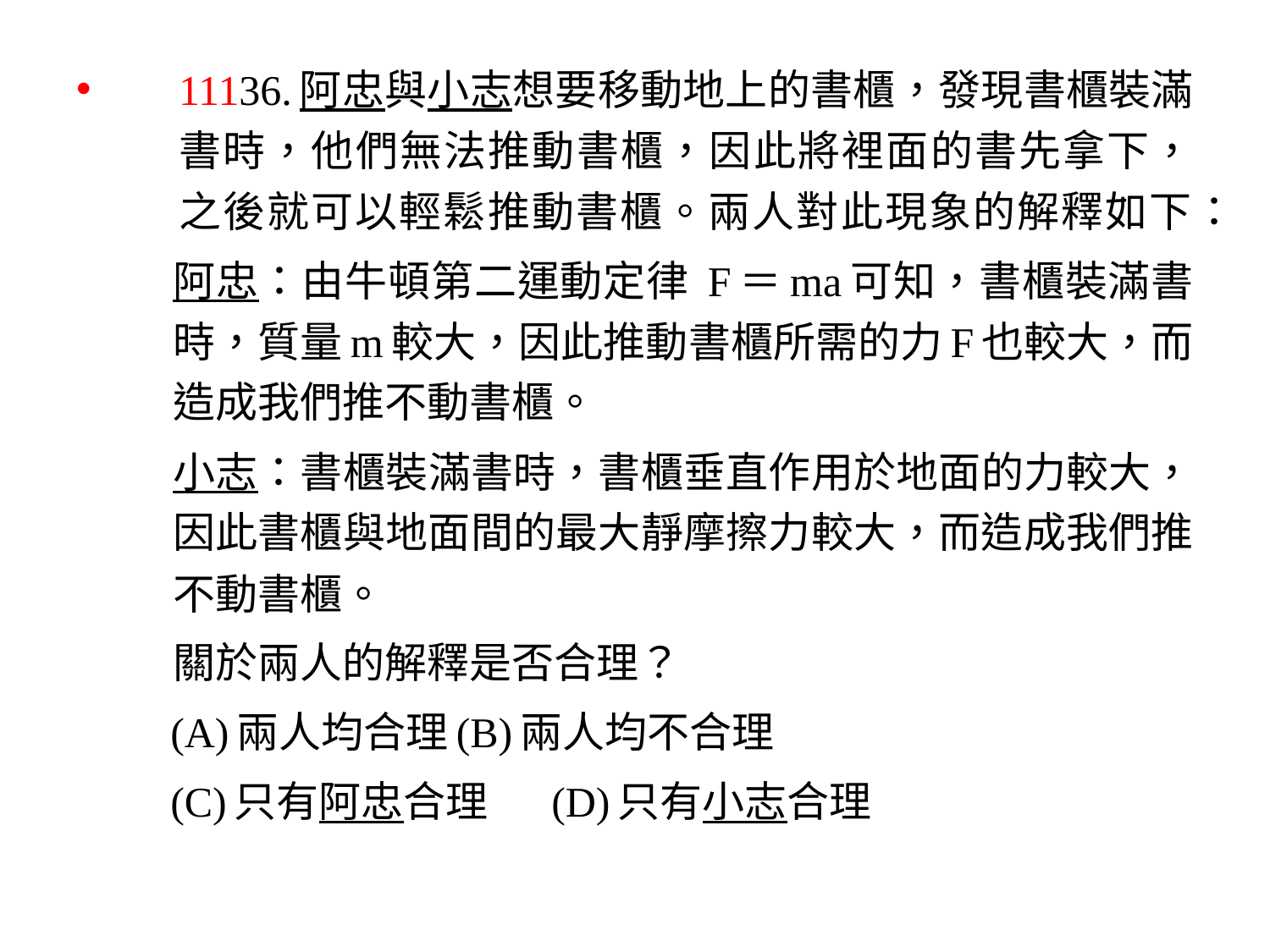

11136.阿忠與小志想要移動地上的書櫃，發現書櫃裝滿書時，他們無法推動書櫃，因此將裡面的書先拿下，之後就可以輕鬆推動書櫃。兩人對此現象的解釋如下：
阿忠：由牛頓第二運動定律 F＝ma可知，書櫃裝滿書時，質量m較大，因此推動書櫃所需的力F也較大，而造成我們推不動書櫃。
小志：書櫃裝滿書時，書櫃垂直作用於地面的力較大，因此書櫃與地面間的最大靜摩擦力較大，而造成我們推不動書櫃。
關於兩人的解釋是否合理？
(A)兩人均合理	(B)兩人均不合理
(C)只有阿忠合理	(D)只有小志合理